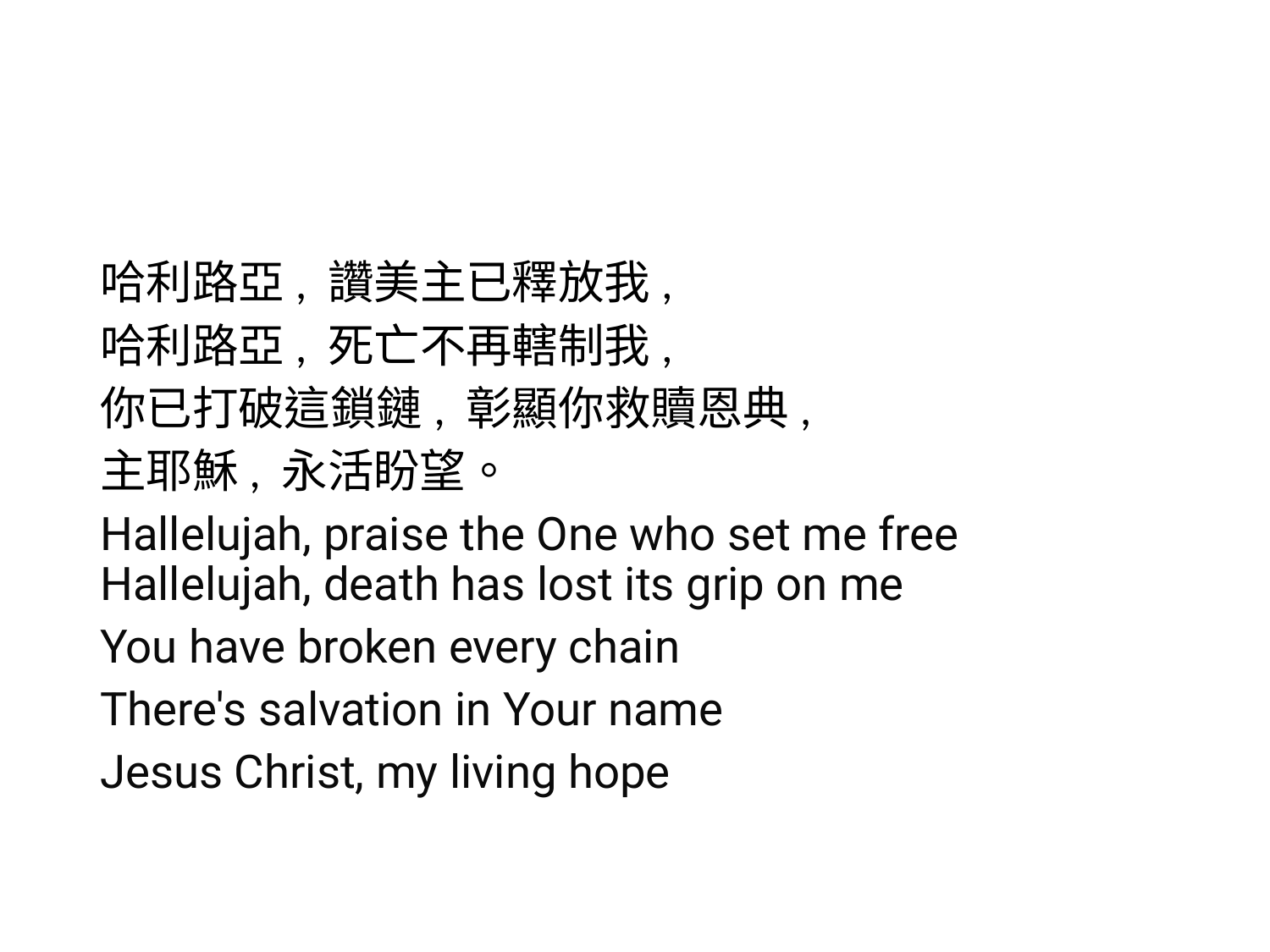

#
哈利路亞, 讚美主已釋放我,
哈利路亞, 死亡不再轄制我,
你已打破這鎖鏈, 彰顯你救贖恩典,
主耶穌, 永活盼望。
Hallelujah, praise the One who set me free Hallelujah, death has lost its grip on me
You have broken every chain
There's salvation in Your name
Jesus Christ, my living hope